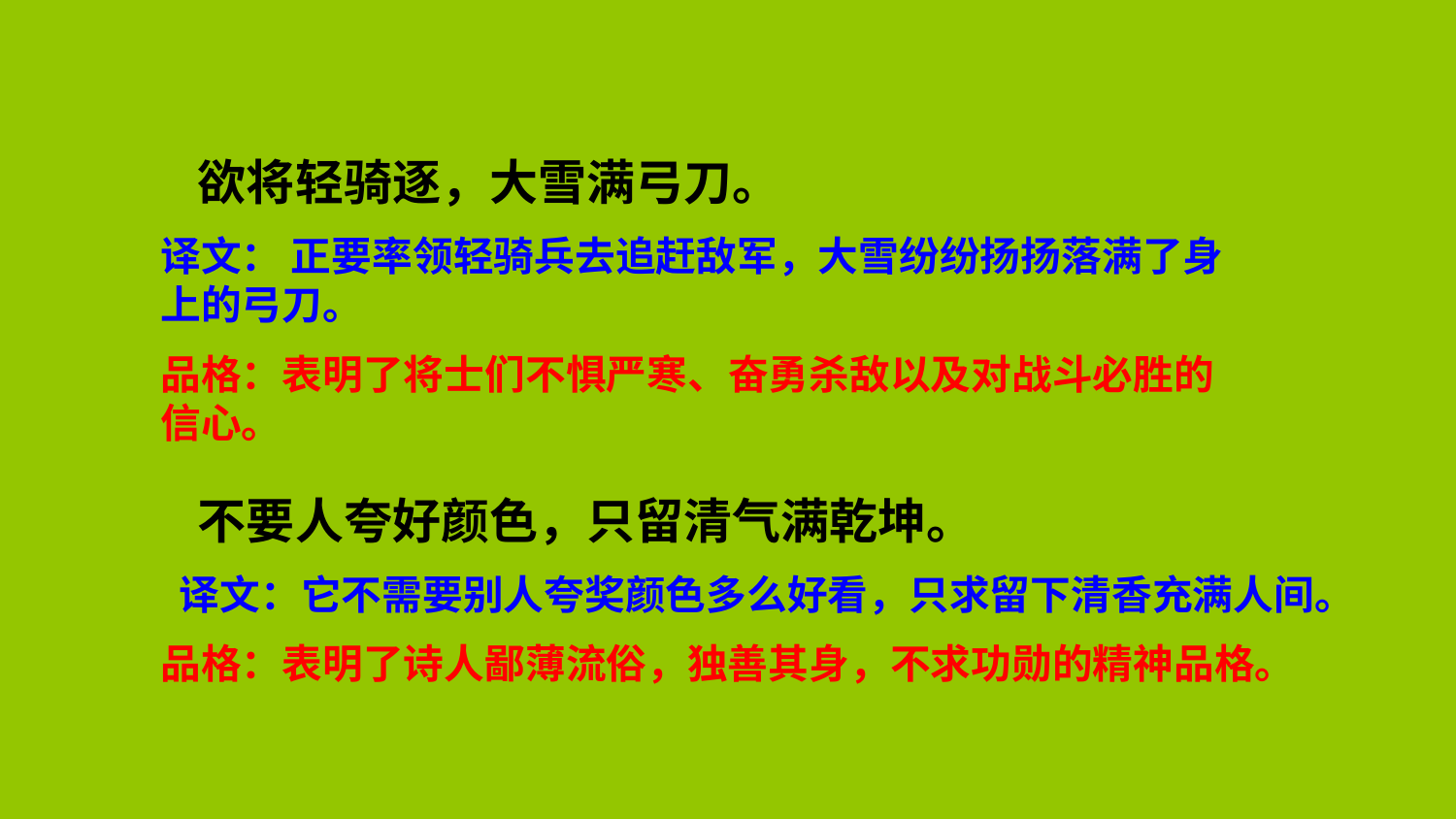

欲将轻骑逐，大雪满弓刀。
译文： 正要率领轻骑兵去追赶敌军，大雪纷纷扬扬落满了身上的弓刀。
品格：表明了将士们不惧严寒、奋勇杀敌以及对战斗必胜的信心。
不要人夸好颜色，只留清气满乾坤。
 译文：它不需要别人夸奖颜色多么好看，只求留下清香充满人间。
品格：表明了诗人鄙薄流俗，独善其身，不求功勋的精神品格。